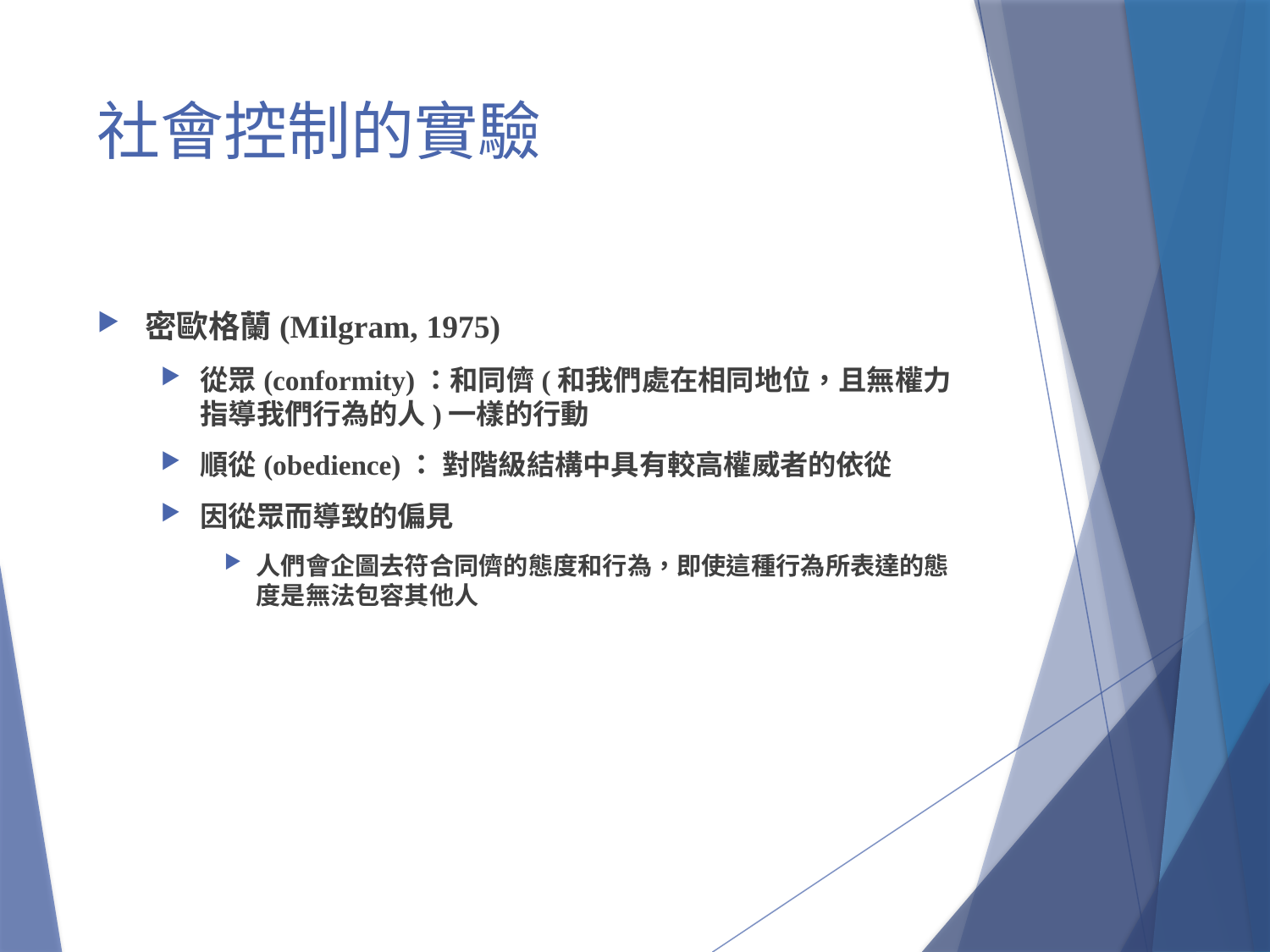

# 社會控制的實驗
密歐格蘭(Milgram, 1975)
從眾(conformity)：和同儕(和我們處在相同地位，且無權力指導我們行為的人)一樣的行動
順從(obedience)： 對階級結構中具有較高權威者的依從
因從眾而導致的偏見
人們會企圖去符合同儕的態度和行為，即使這種行為所表達的態度是無法包容其他人